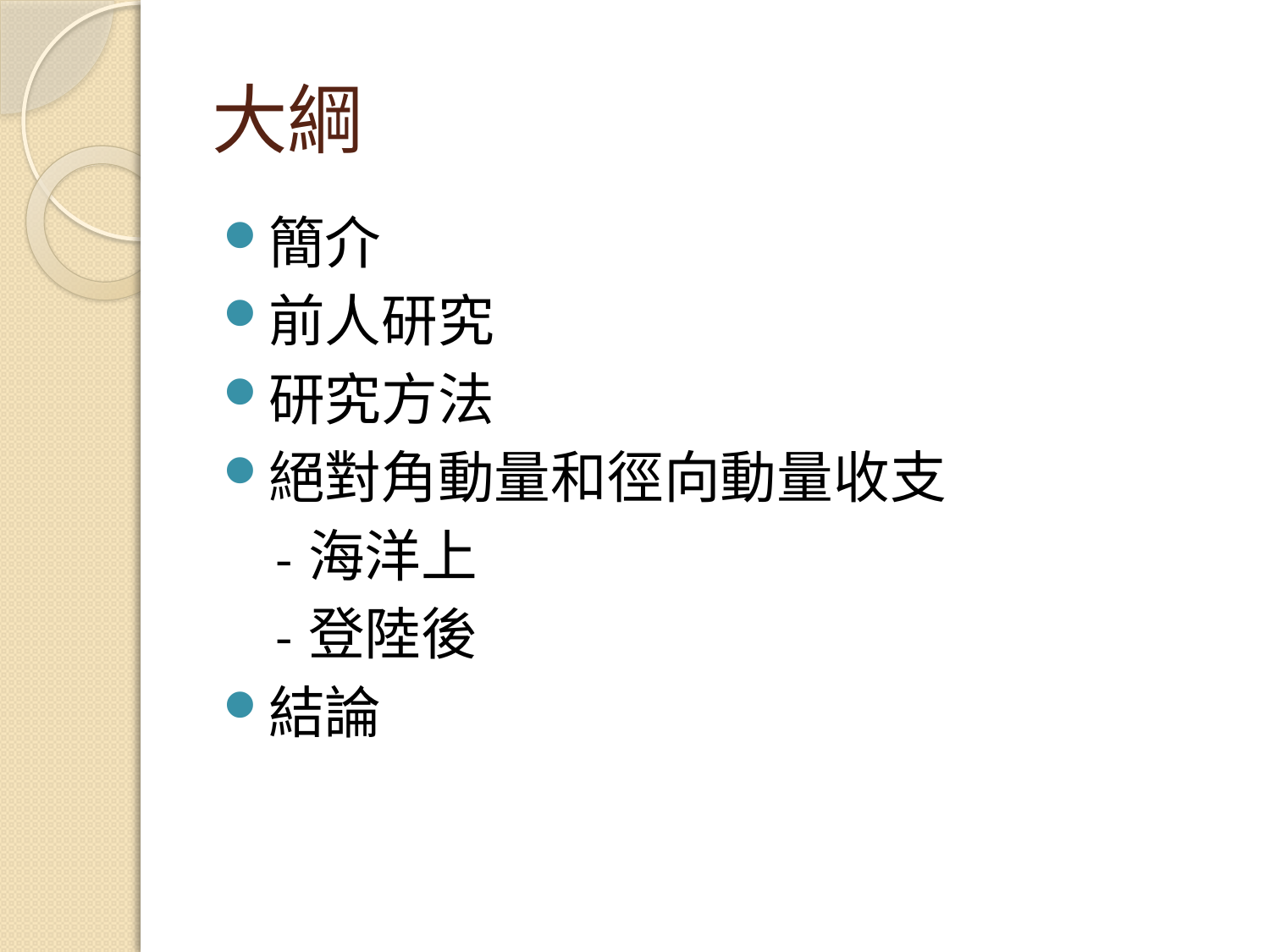

# 大綱
簡介
前人研究
研究方法
絕對角動量和徑向動量收支
   -海洋上
   -登陸後
結論